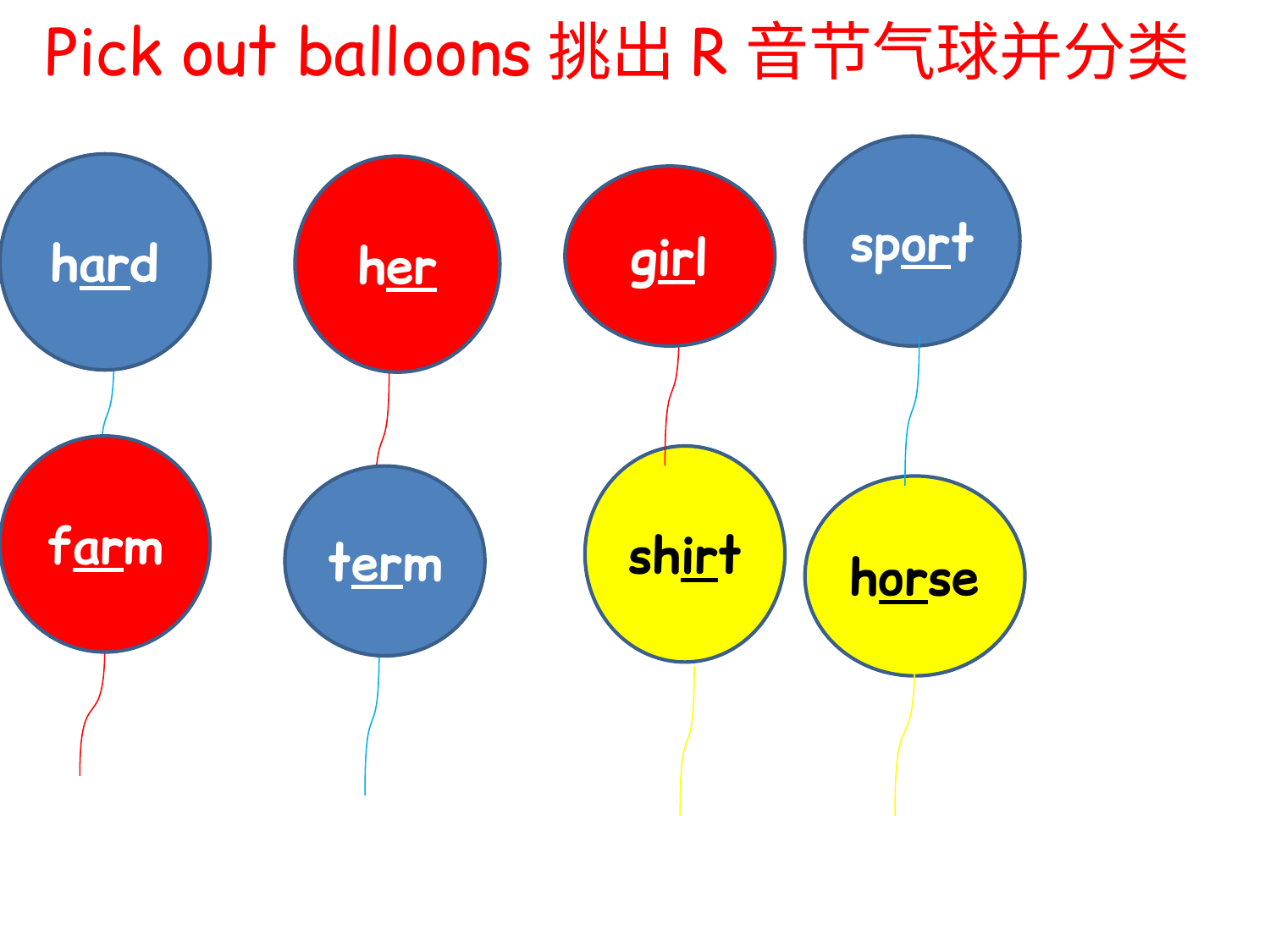

Pick out balloons挑出R音节气球并分类
sport
hard
her
girl
farm
shirt
term
horse
R-syllables(R音节)：